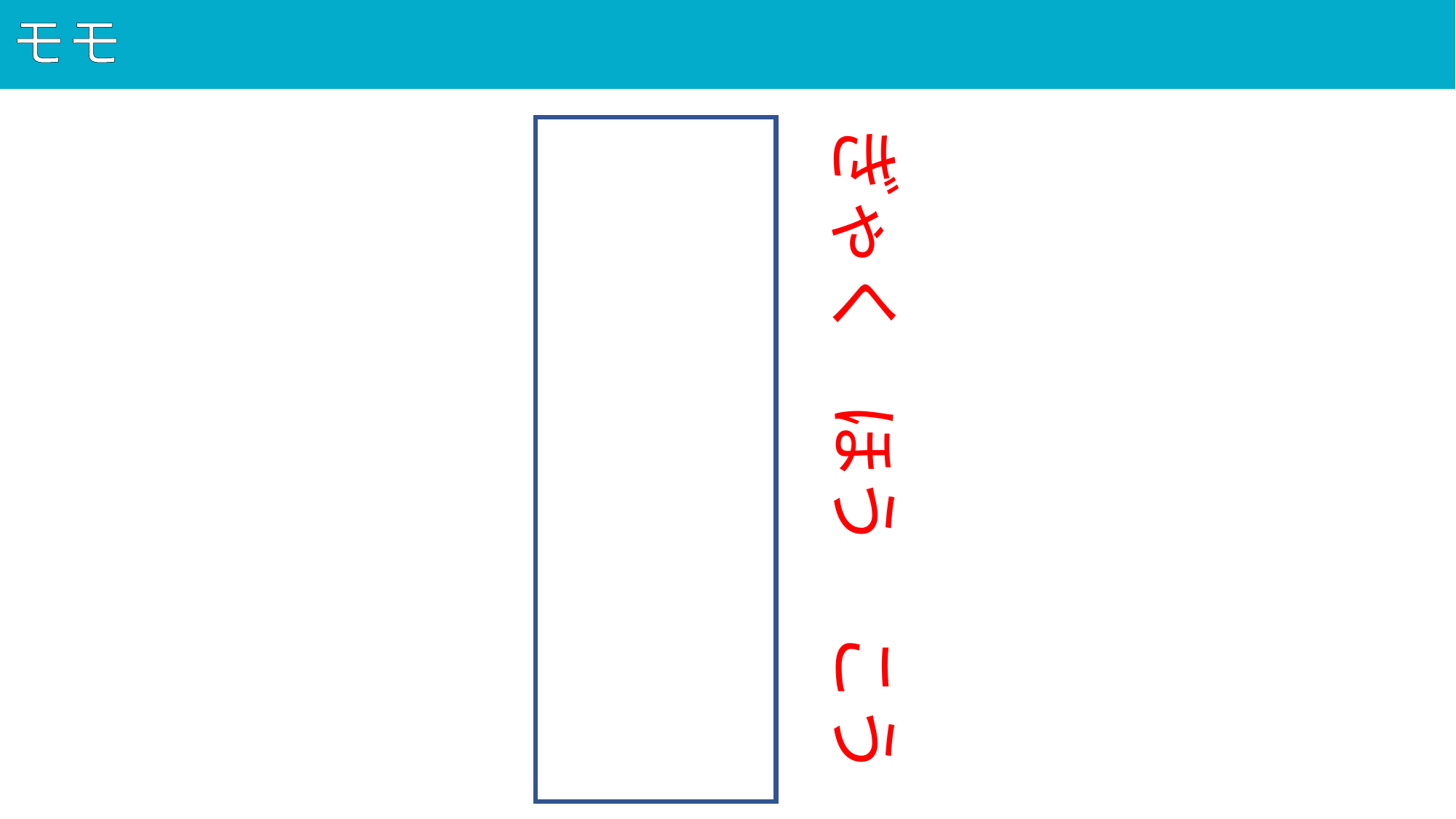

# モモ
87
逆方向
ぎゃく

ほう
こう